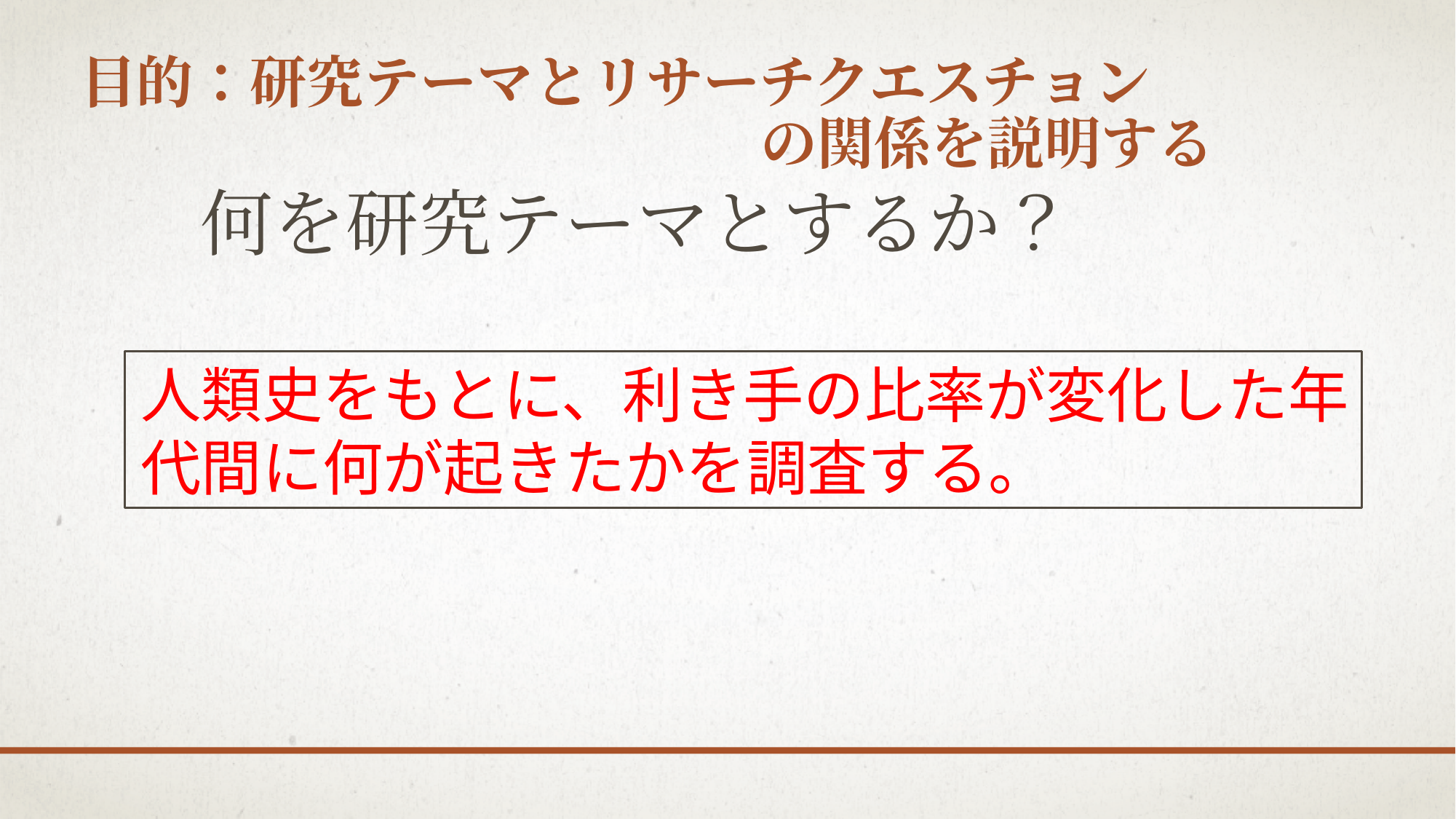

# 目的：研究テーマとリサーチクエスチョン 　　　　　　　　　　　　の関係を説明する
何を研究テーマとするか？

人類史をもとに、利き手の比率が変化した年代間に何が起きたかを調査する。